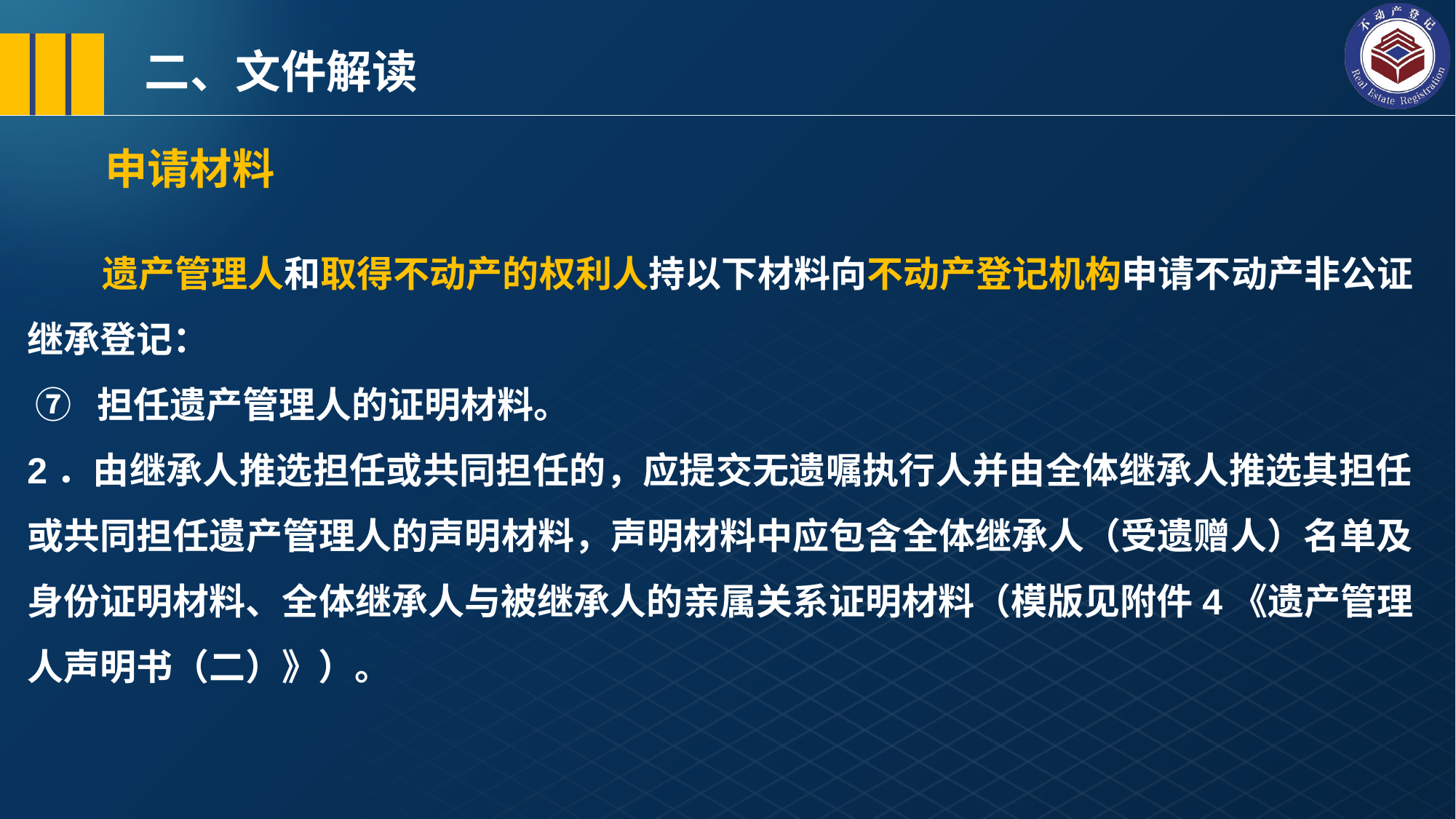

二、文件解读
      申请材料
        遗产管理人和取得不动产的权利人持以下材料向不动产登记机构申请不动产非公证继承登记：
 ⑦  担任遗产管理人的证明材料。
2．由继承人推选担任或共同担任的，应提交无遗嘱执行人并由全体继承人推选其担任或共同担任遗产管理人的声明材料，声明材料中应包含全体继承人（受遗赠人）名单及身份证明材料、全体继承人与被继承人的亲属关系证明材料（模版见附件4《遗产管理人声明书（二）》）。